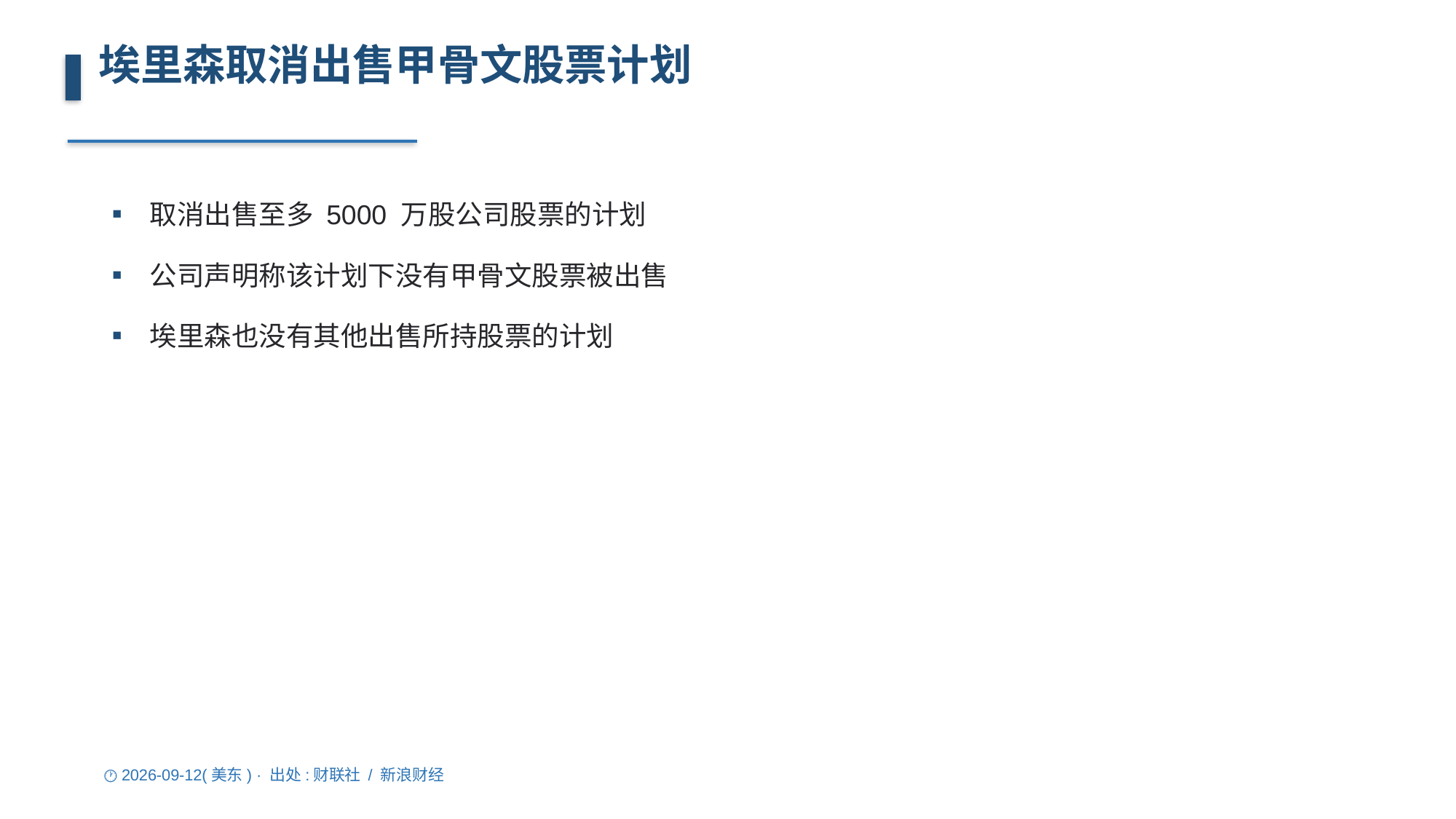

埃里森取消出售甲骨文股票计划

▪  取消出售至多 5000 万股公司股票的计划
▪  公司声明称该计划下没有甲骨文股票被出售
▪  埃里森也没有其他出售所持股票的计划
🕐 2026-09-12(美东) · 出处:财联社 / 新浪财经